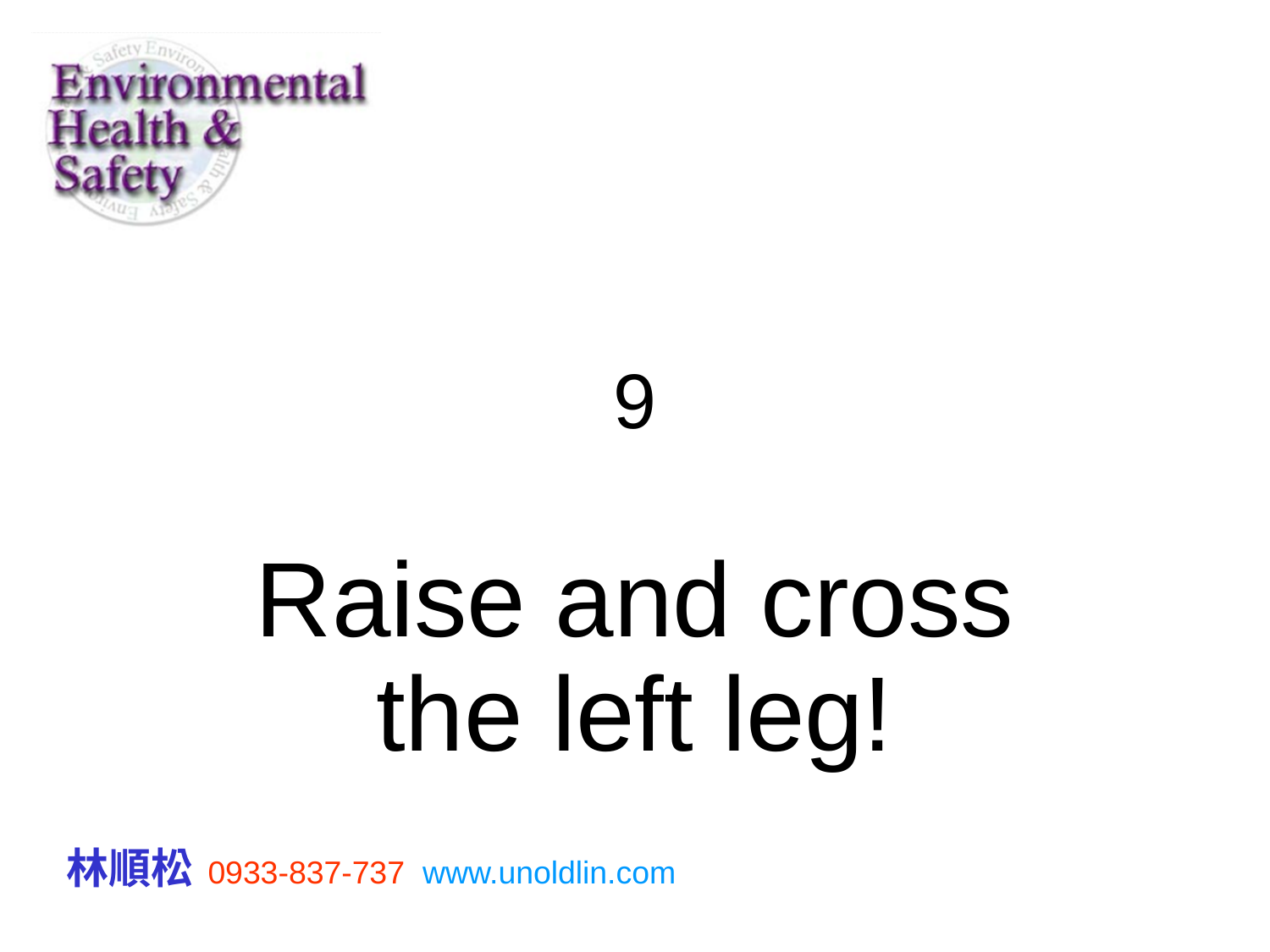

# 9
Raise and cross the left leg!
林順松 0933-837-737  www.unoldlin.com